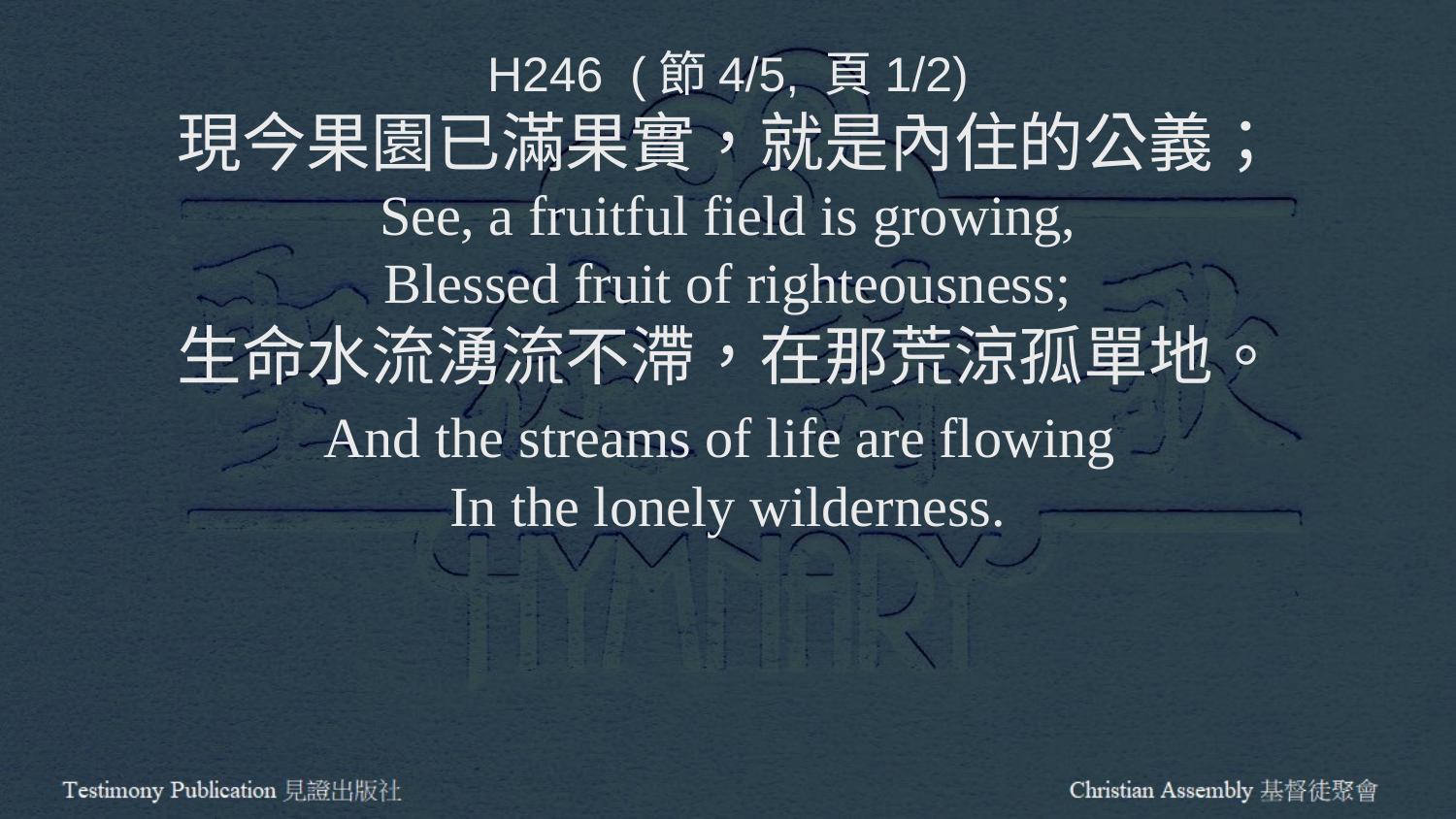

H246  (節4/5, 頁1/2)
現今果園已滿果實，就是內住的公義；
See, a fruitful field is growing,
Blessed fruit of righteousness;
生命水流湧流不滯，在那荒涼孤單地。
And the streams of life are flowing
In the lonely wilderness.